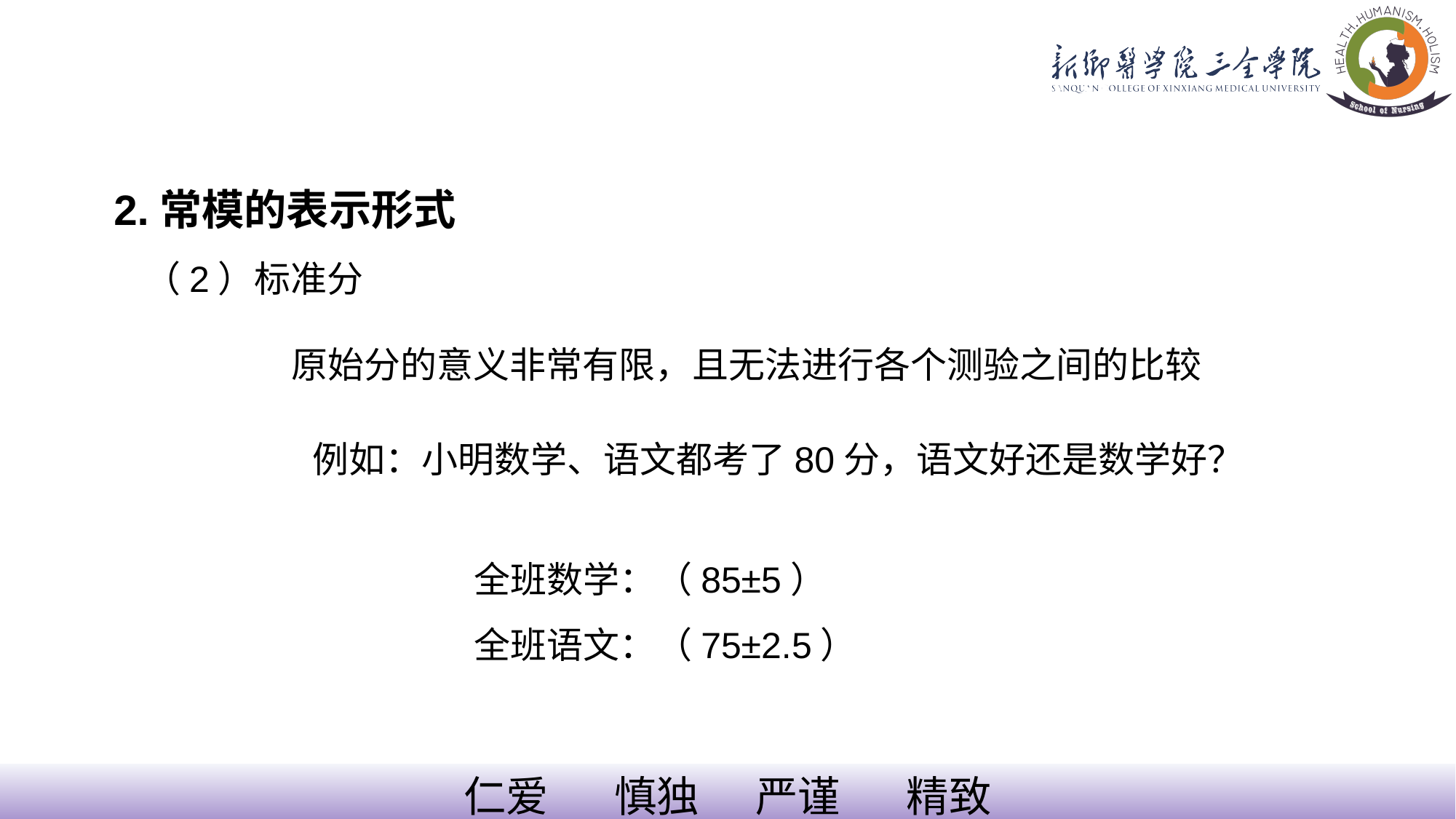

第二节  临床护理心理评估基本方法
2.常模的表示形式
   （2）标准分
   原始分的意义非常有限，且无法进行各个测验之间的比较
   例如：小明数学、语文都考了80分，语文好还是数学好？
全班数学：（85±5）
全班语文：（75±2.5）